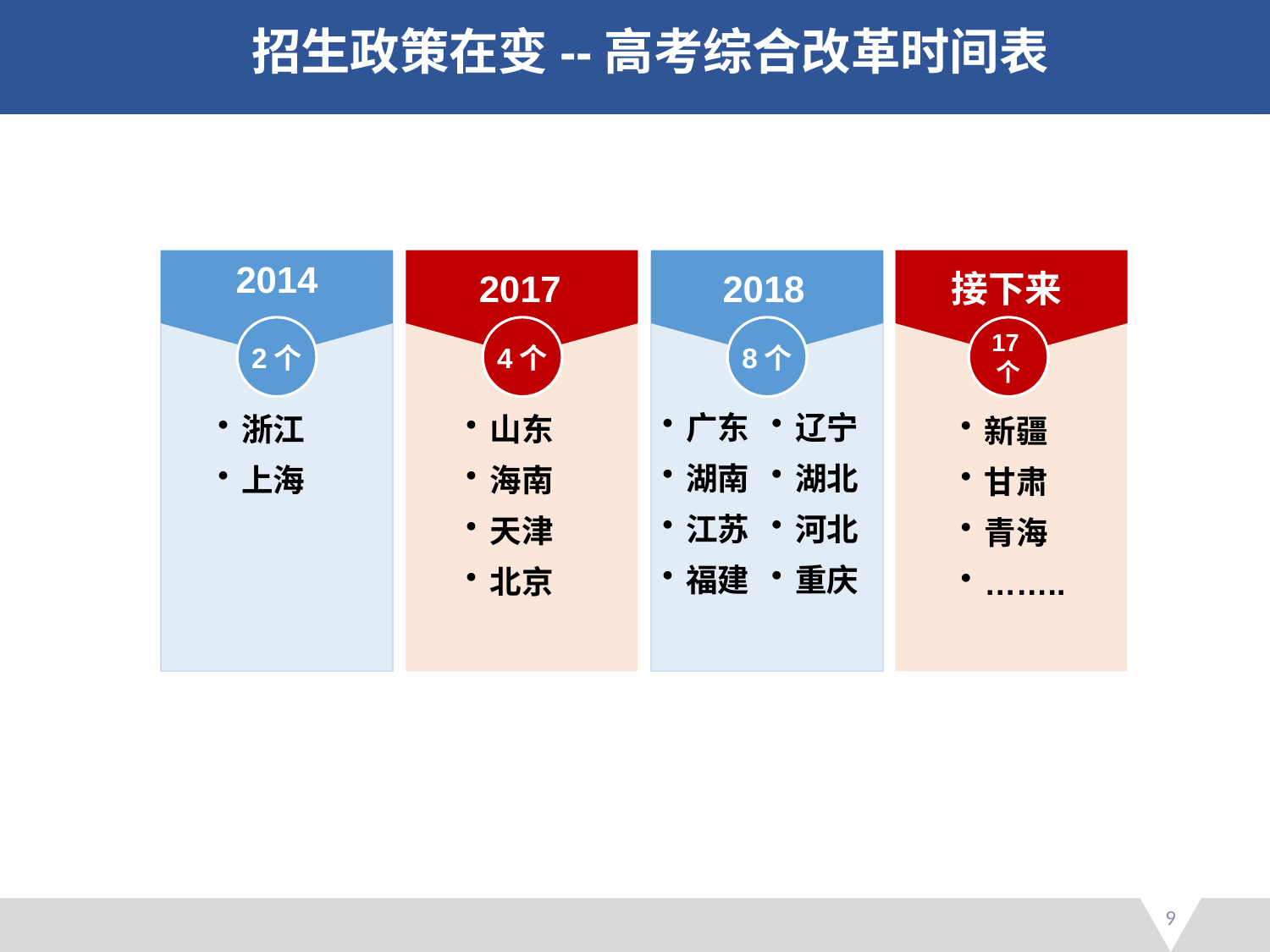

招生政策在变--高考综合改革时间表

2014

2017
2018
接下来
广东
湖南
江苏
福建
辽宁
湖北
河北
重庆
浙江
上海
山东
海南
天津
北京
新疆
甘肃
青海
……..
2个
4个
8个
17个
9